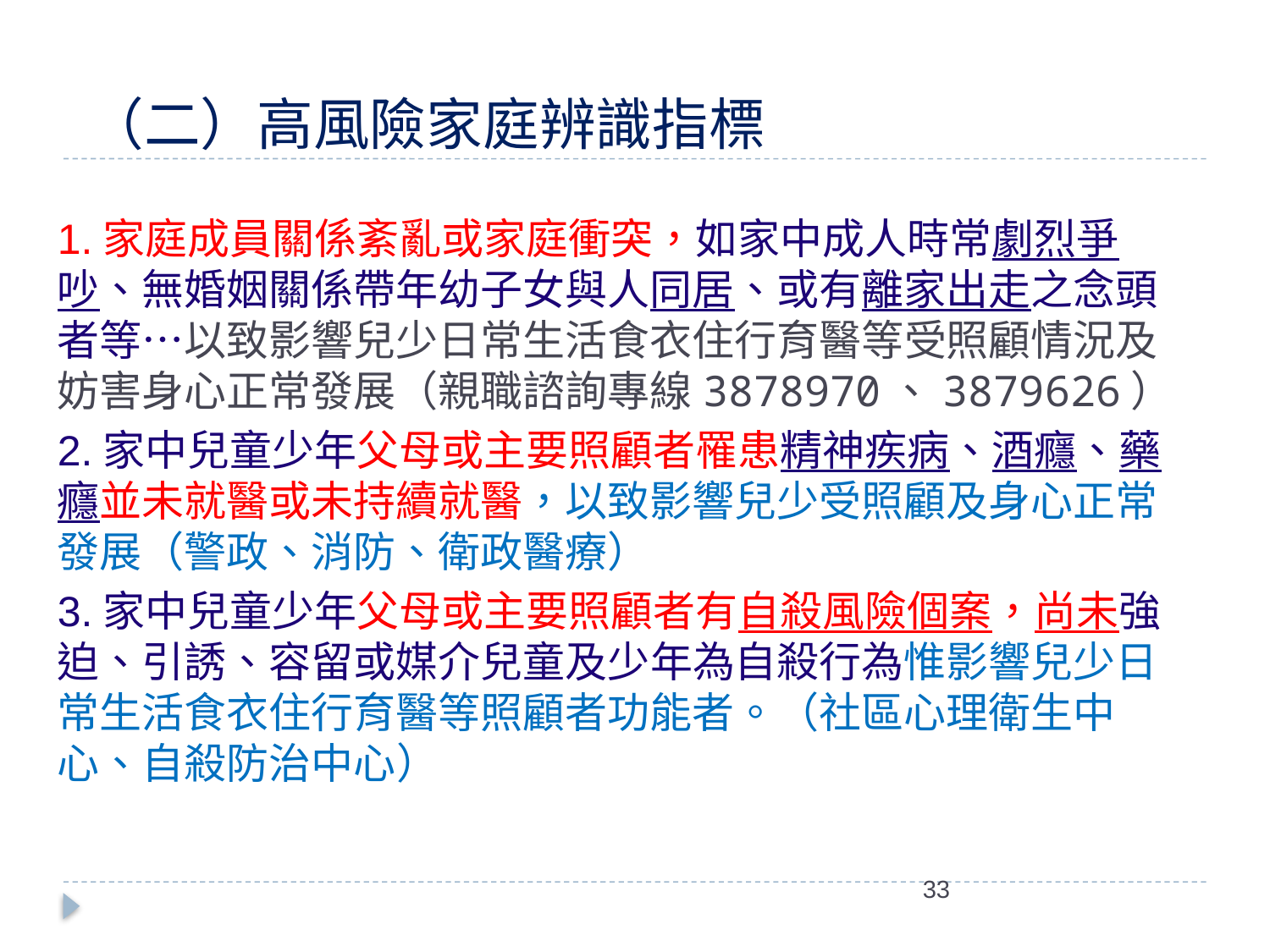

# （二）高風險家庭辨識指標
1.家庭成員關係紊亂或家庭衝突，如家中成人時常劇烈爭吵、無婚姻關係帶年幼子女與人同居、或有離家出走之念頭者等…以致影響兒少日常生活食衣住行育醫等受照顧情況及妨害身心正常發展（親職諮詢專線3878970、3879626）
2.家中兒童少年父母或主要照顧者罹患精神疾病、酒癮、藥癮並未就醫或未持續就醫，以致影響兒少受照顧及身心正常發展（警政、消防、衛政醫療）
3.家中兒童少年父母或主要照顧者有自殺風險個案，尚未強迫、引誘、容留或媒介兒童及少年為自殺行為惟影響兒少日常生活食衣住行育醫等照顧者功能者。（社區心理衛生中心、自殺防治中心）
33